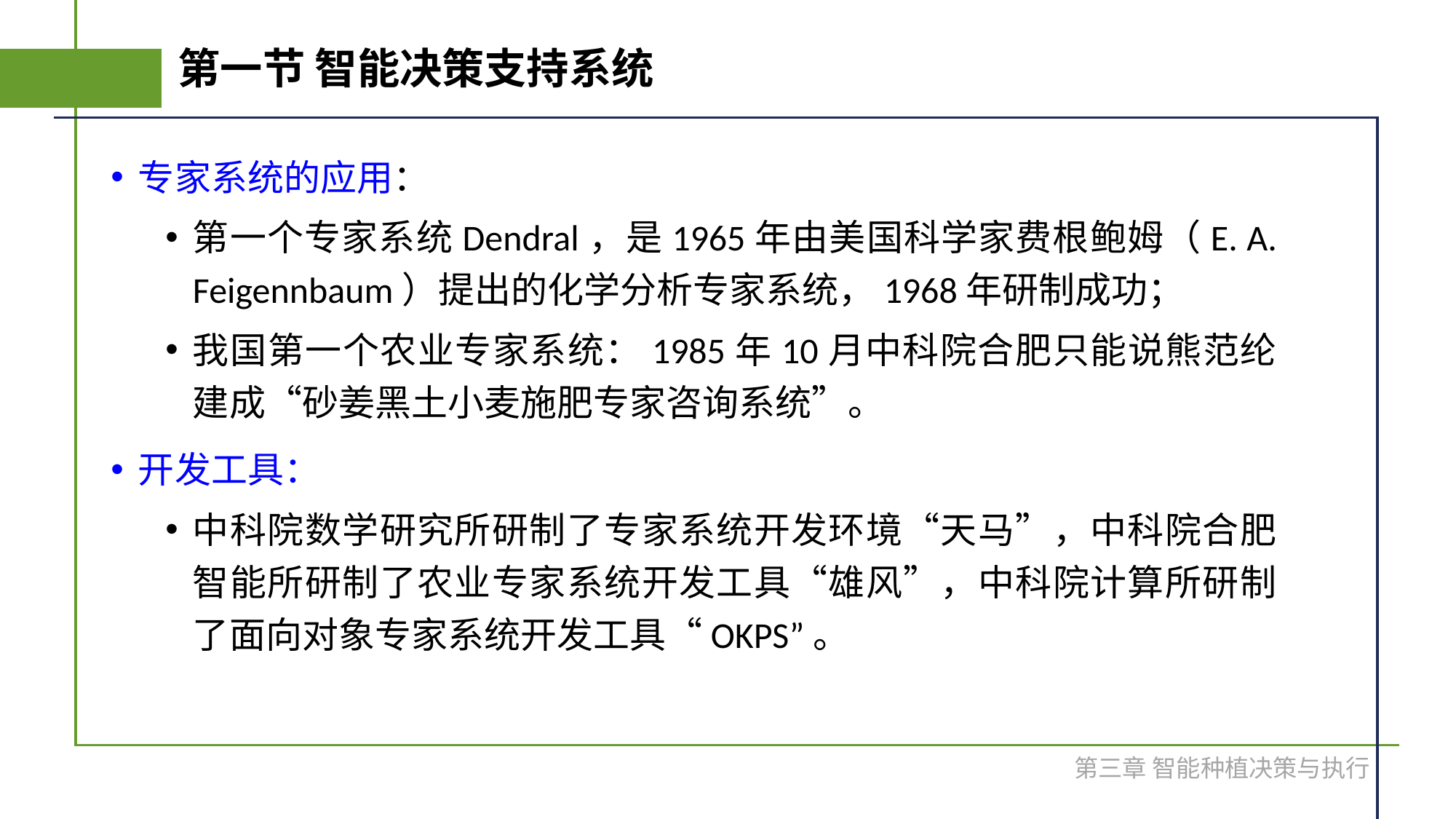

# 第一节 智能决策支持系统
专家系统的应用：
第一个专家系统Dendral，是1965年由美国科学家费根鲍姆（E. A. Feigennbaum）提出的化学分析专家系统，1968年研制成功；
我国第一个农业专家系统：1985年10月中科院合肥只能说熊范纶建成“砂姜黑土小麦施肥专家咨询系统”。
开发工具：
中科院数学研究所研制了专家系统开发环境“天马”，中科院合肥智能所研制了农业专家系统开发工具“雄风”，中科院计算所研制了面向对象专家系统开发工具“OKPS”。

第三章 智能种植决策与执行